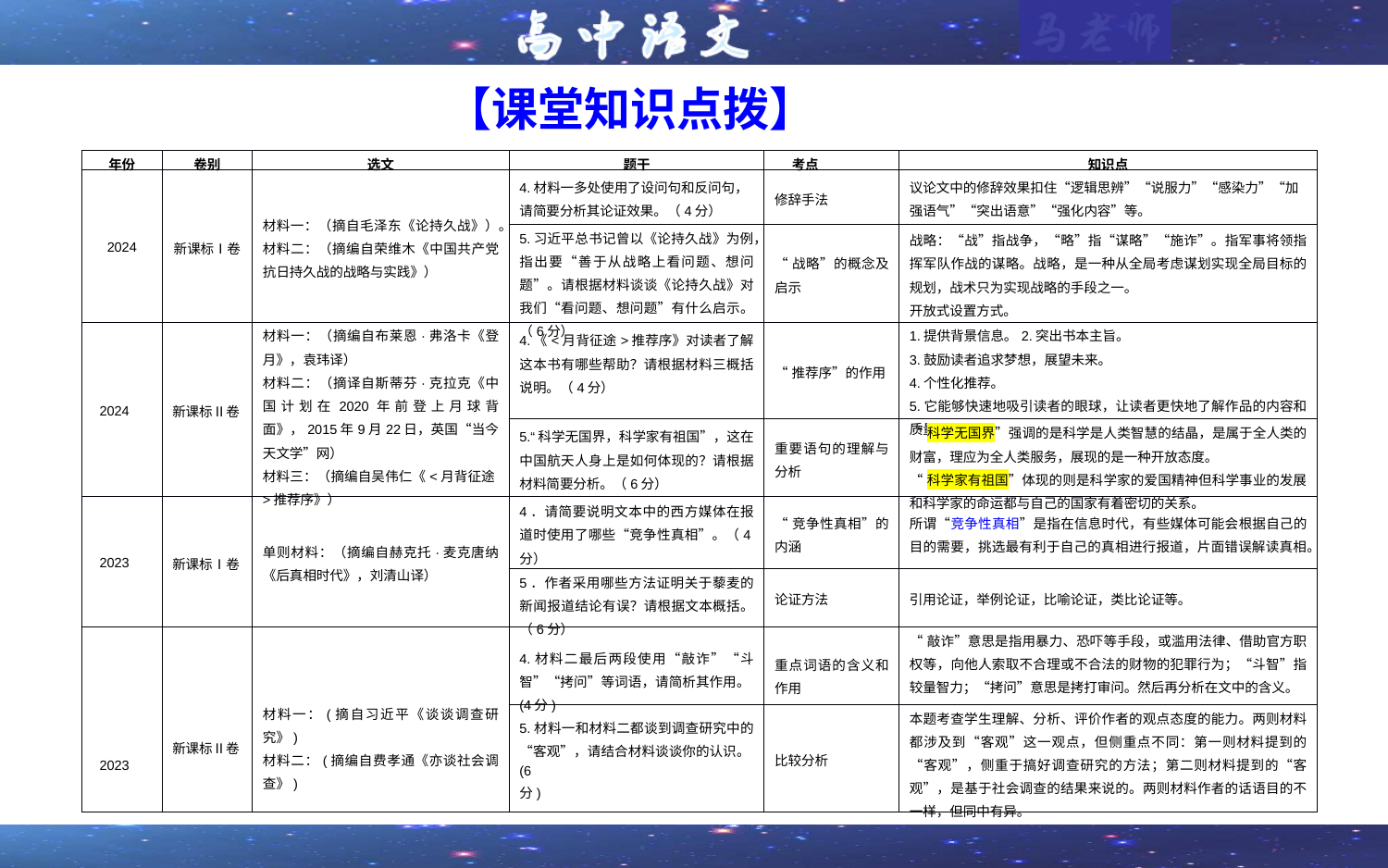

【课堂知识点拨】

| 年份 | 卷别 | 选文 | 题干 | 考点 | 知识点 |
| --- | --- | --- | --- | --- | --- |
| 2024 | 新课标Ⅰ卷 | 材料一：（摘自毛泽东《论持久战》）。材料二：（摘编自荣维木《中国共产党抗日持久战的战略与实践》） | 4.材料一多处使用了设问句和反问句，请简要分析其论证效果。（4分） | 修辞手法 | 议论文中的修辞效果扣住“逻辑思辨”“说服力”“感染力”“加强语气”“突出语意”“强化内容”等。 |
|  |  |  | 5.习近平总书记曾以《论持久战》为例，指出要“善于从战略上看问题、想问题”。请根据材料谈谈《论持久战》对我们“看问题、想问题”有什么启示。（6分） | “战略”的概念及启示 | 战略：“战”指战争，“略”指“谋略”“施诈”。指军事将领指挥军队作战的谋略。战略，是一种从全局考虑谋划实现全局目标的规划，战术只为实现战略的手段之一。 开放式设置方式。 |
| 2024 | 新课标Ⅱ卷 | 材料一：（摘编自布莱恩·弗洛卡《登月》，袁玮译） 材料二：（摘译自斯蒂芬·克拉克《中国计划在2020年前登上月球背面》，2015年9月22日，英国“当今天文学”网） 材料三：（摘编自吴伟仁《<月背征途>推荐序》） | 4.《<月背征途>推荐序》对读者了解这本书有哪些帮助？请根据材料三概括说明。（4分） | “推荐序”的作用 | 1.提供背景信息。2.突出书本主旨‌。 3.鼓励读者追求梦想，展望未来。 4.个性化推荐。 5.它能够快速地吸引读者的眼球，让读者更快地了解作品的内容和质量。‌ |
|  |  |  | 5.“科学无国界，科学家有祖国”，这在中国航天人身上是如何体现的？请根据材料简要分析。（6分） | 重要语句的理解与分析 | “科学无国界”强调的是科学是人类智慧的结晶，是属于全人类的财富，理应为全人类服务，展现的是一种开放态度。 “科学家有祖国”体现的则是科学家的爱国精神但科学事业的发展和科学家的命运都与自己的国家有着密切的关系。 |
| 2023 | 新课标Ⅰ卷 | 单则材料：（摘编自赫克托·麦克唐纳《后真相时代》，刘清山译） | 4．请简要说明文本中的西方媒体在报道时使用了哪些“竞争性真相”。（4分） | “竞争性真相”的内涵 | 所谓“竞争性真相”是指在信息时代，有些媒体可能会根据自己的目的需要，挑选最有利于自己的真相进行报道，片面错误解读真相。 |
|  |  |  | 5．作者采用哪些方法证明关于藜麦的新闻报道结论有误？请根据文本概括。（6分） | 论证方法 | 引用论证，举例论证，比喻论证，类比论证等。 |
| 2023 | 新课标Ⅱ卷 | 材料一：(摘自习近平《谈谈调查研究》) 材料二：(摘编自费孝通《亦谈社会调查》) | 4.材料二最后两段使用“敲诈”“斗智”“拷问”等词语，请简析其作用。(4分) | 重点词语的含义和作用 | “敲诈”意思是指用暴力、恐吓等手段，或滥用法律、借助官方职权等，向他人索取不合理或不合法的财物的犯罪行为；“斗智”指较量智力；“拷问”意思是拷打审问。然后再分析在文中的含义。 |
|  |  |  | 5.材料一和材料二都谈到调查研究中的“客观”，请结合材料谈谈你的认识。(6 分) | 比较分析 | 本题考查学生理解、分析、评价作者的观点态度的能力。两则材料都涉及到“客观”这一观点，但侧重点不同：第一则材料提到的“客观”，侧重于搞好调查研究的方法；第二则材料提到的“客观”，是基于社会调查的结果来说的。两则材料作者的话语目的不一样，但同中有异。 |